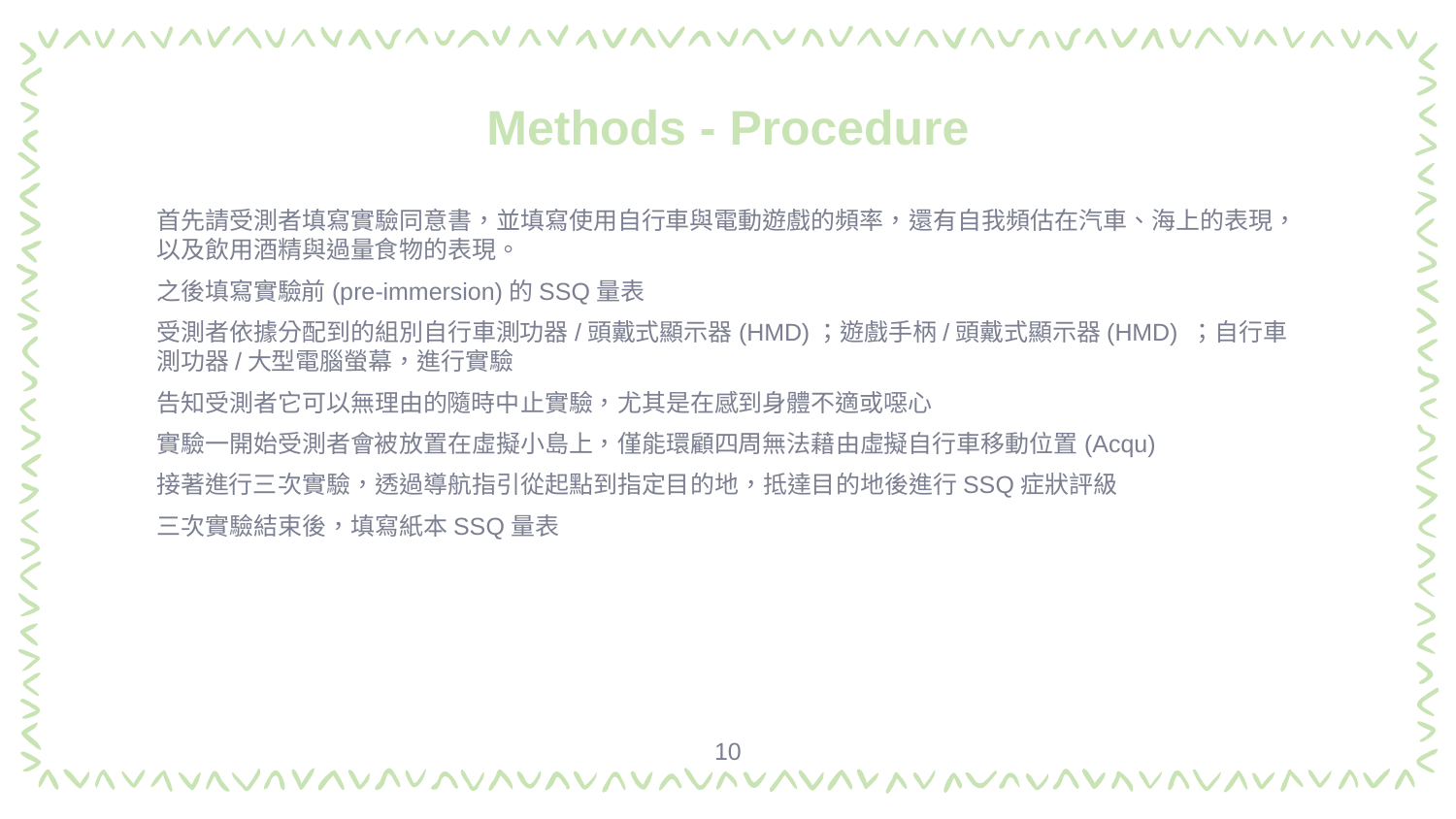

# Methods - Procedure
首先請受測者填寫實驗同意書，並填寫使用自行車與電動遊戲的頻率，還有自我頻估在汽車、海上的表現，以及飲用酒精與過量食物的表現。
之後填寫實驗前(pre-immersion)的SSQ量表
受測者依據分配到的組別自行車測功器/頭戴式顯示器(HMD)；遊戲手柄/頭戴式顯示器(HMD) ；自行車測功器/大型電腦螢幕，進行實驗
告知受測者它可以無理由的隨時中止實驗，尤其是在感到身體不適或噁心
實驗一開始受測者會被放置在虛擬小島上，僅能環顧四周無法藉由虛擬自行車移動位置(Acqu)
接著進行三次實驗，透過導航指引從起點到指定目的地，抵達目的地後進行SSQ症狀評級
三次實驗結束後，填寫紙本SSQ量表
10